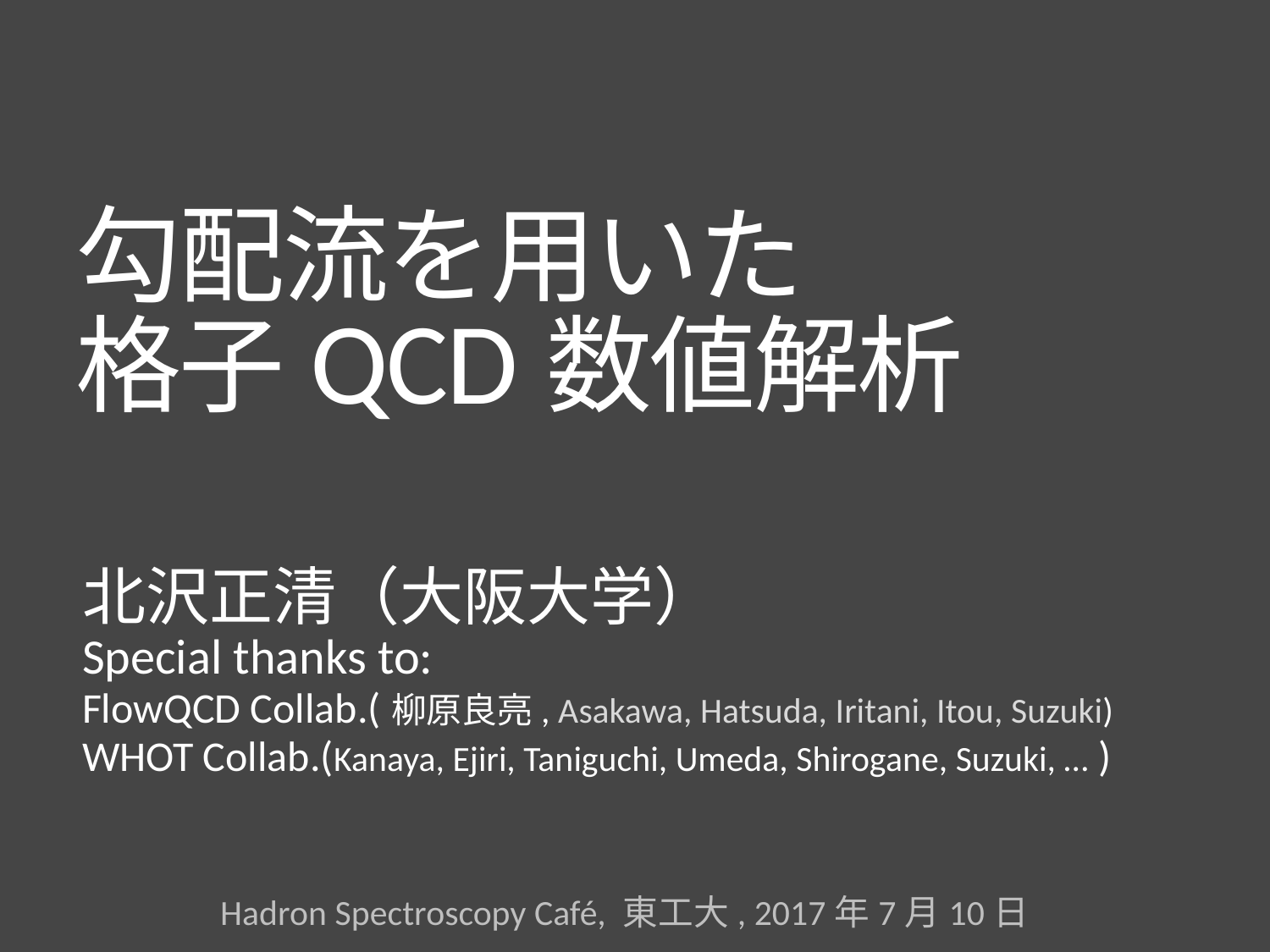

# 勾配流を用いた 格子QCD数値解析
北沢正清（大阪大学）
Special thanks to:
FlowQCD Collab.(柳原良亮, Asakawa, Hatsuda, Iritani, Itou, Suzuki)
WHOT Collab.(Kanaya, Ejiri, Taniguchi, Umeda, Shirogane, Suzuki, … )
Hadron Spectroscopy Café, 東工大, 2017年7月10日